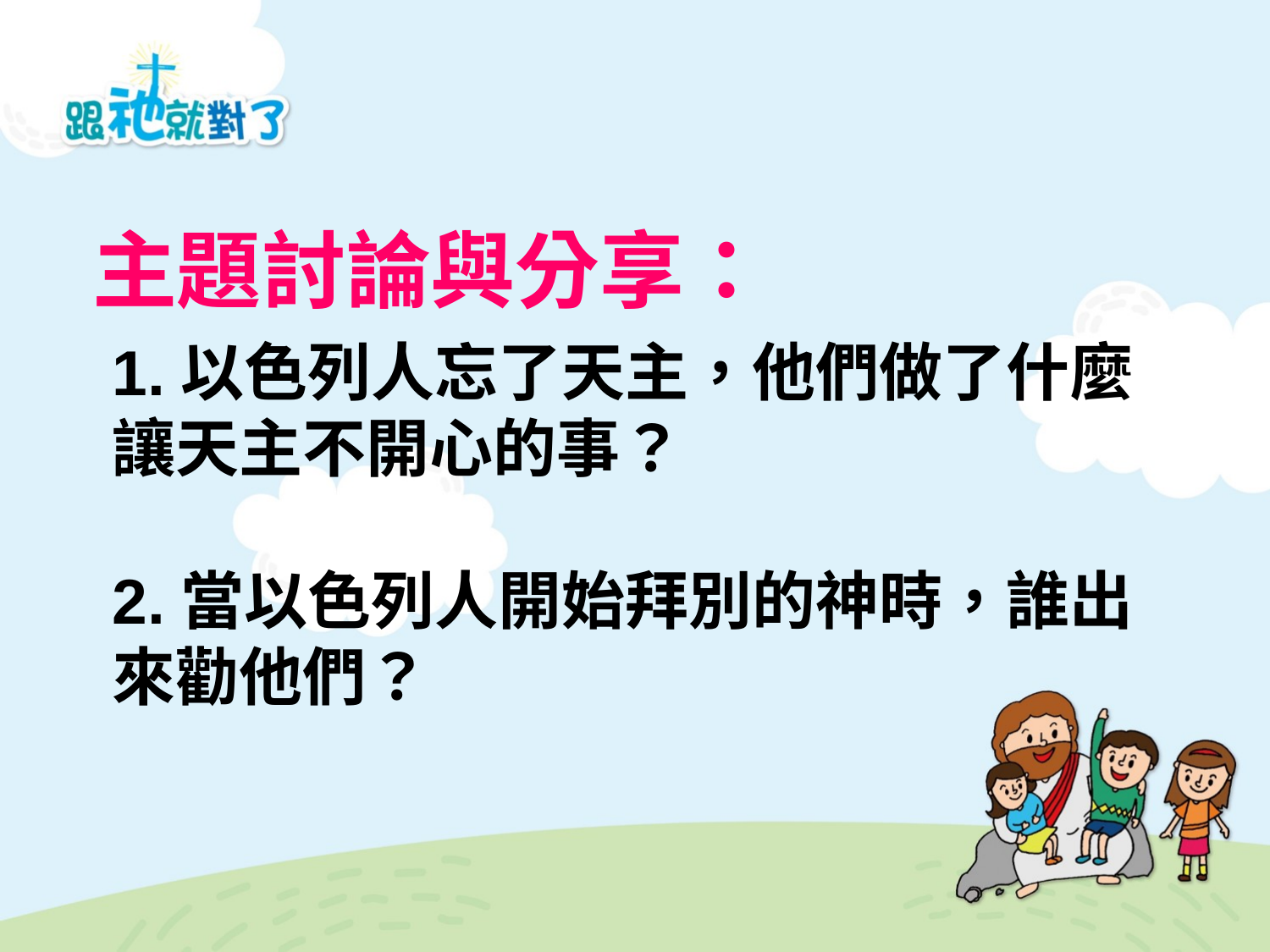

主題討論與分享：
1.以色列人忘了天主，他們做了什麼讓天主不開心的事？

2.當以色列人開始拜別的神時，誰出來勸他們？